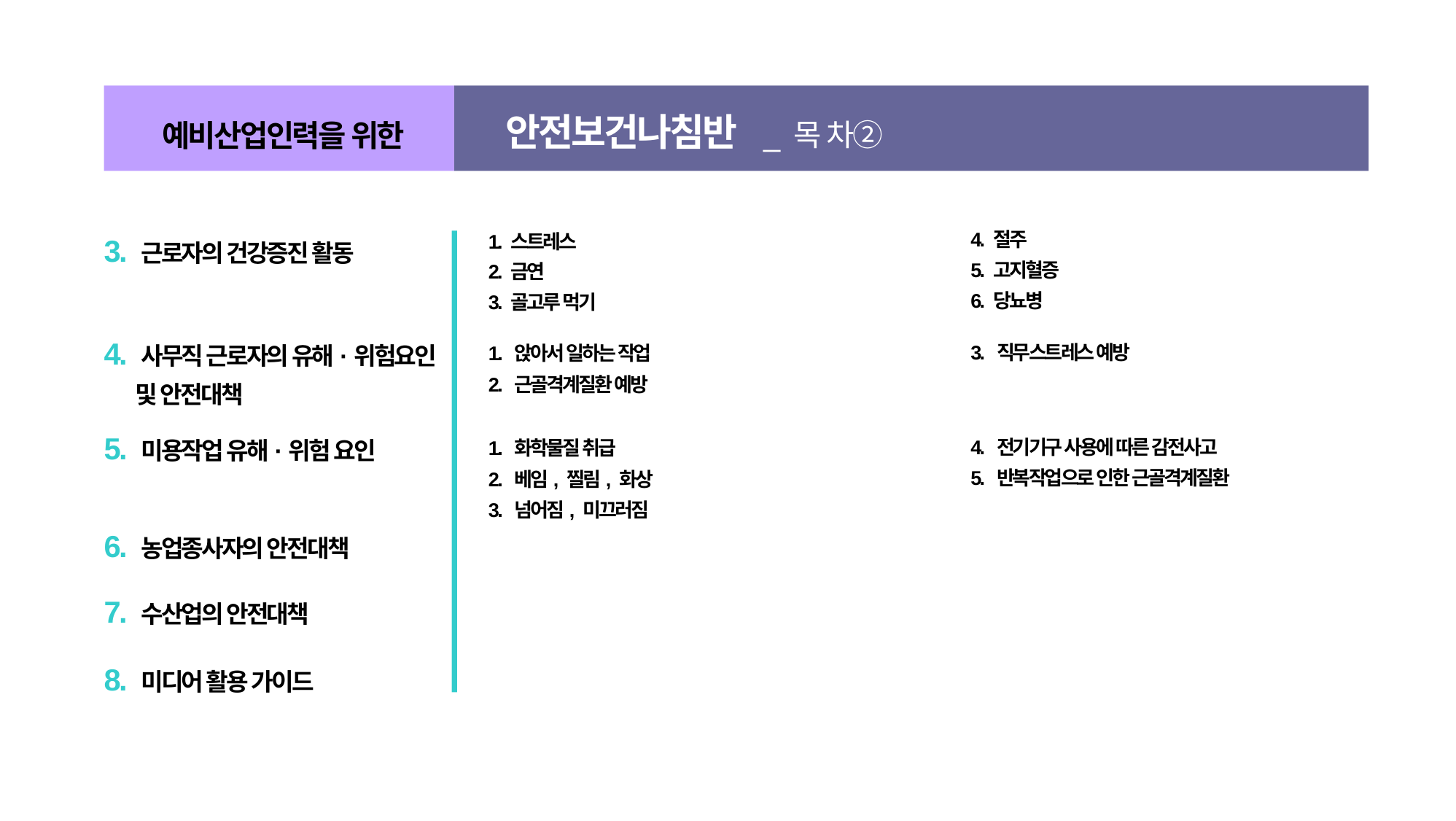

안전보건나침반  _ 목 차②
예비산업인력을 위한
3. 근로자의 건강증진 활동
4. 절주
5. 고지혈증
6. 당뇨병
1. 스트레스
2. 금연
3. 골고루 먹기
4. 사무직 근로자의 유해·위험요인
     및 안전대책

3.  직무스트레스 예방
1.  앉아서 일하는 작업
2.  근골격계질환 예방
5. 미용작업 유해·위험 요인

4.  전기기구 사용에 따른 감전사고
5.  반복작업으로 인한 근골격계질환
1.  화학물질 취급
2.  베임, 찔림, 화상
3.  넘어짐, 미끄러짐
6. 농업종사자의 안전대책
7. 수산업의 안전대책
8. 미디어 활용 가이드